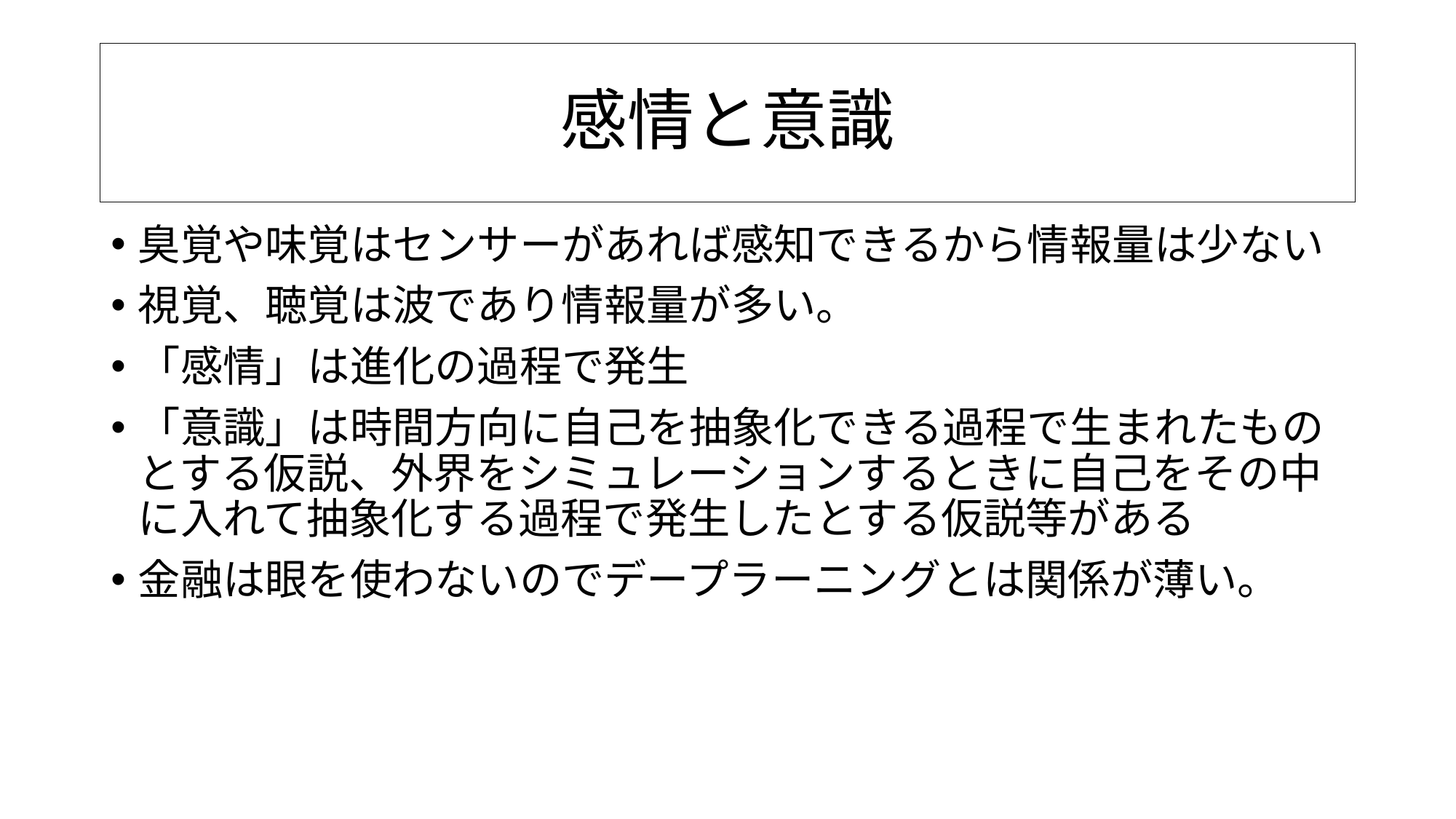

# 感情と意識
臭覚や味覚はセンサーがあれば感知できるから情報量は少ない
視覚、聴覚は波であり情報量が多い。
「感情」は進化の過程で発生
「意識」は時間方向に自己を抽象化できる過程で生まれたものとする仮説、外界をシミュレーションするときに自己をその中に入れて抽象化する過程で発生したとする仮説等がある
金融は眼を使わないのでデープラーニングとは関係が薄い。